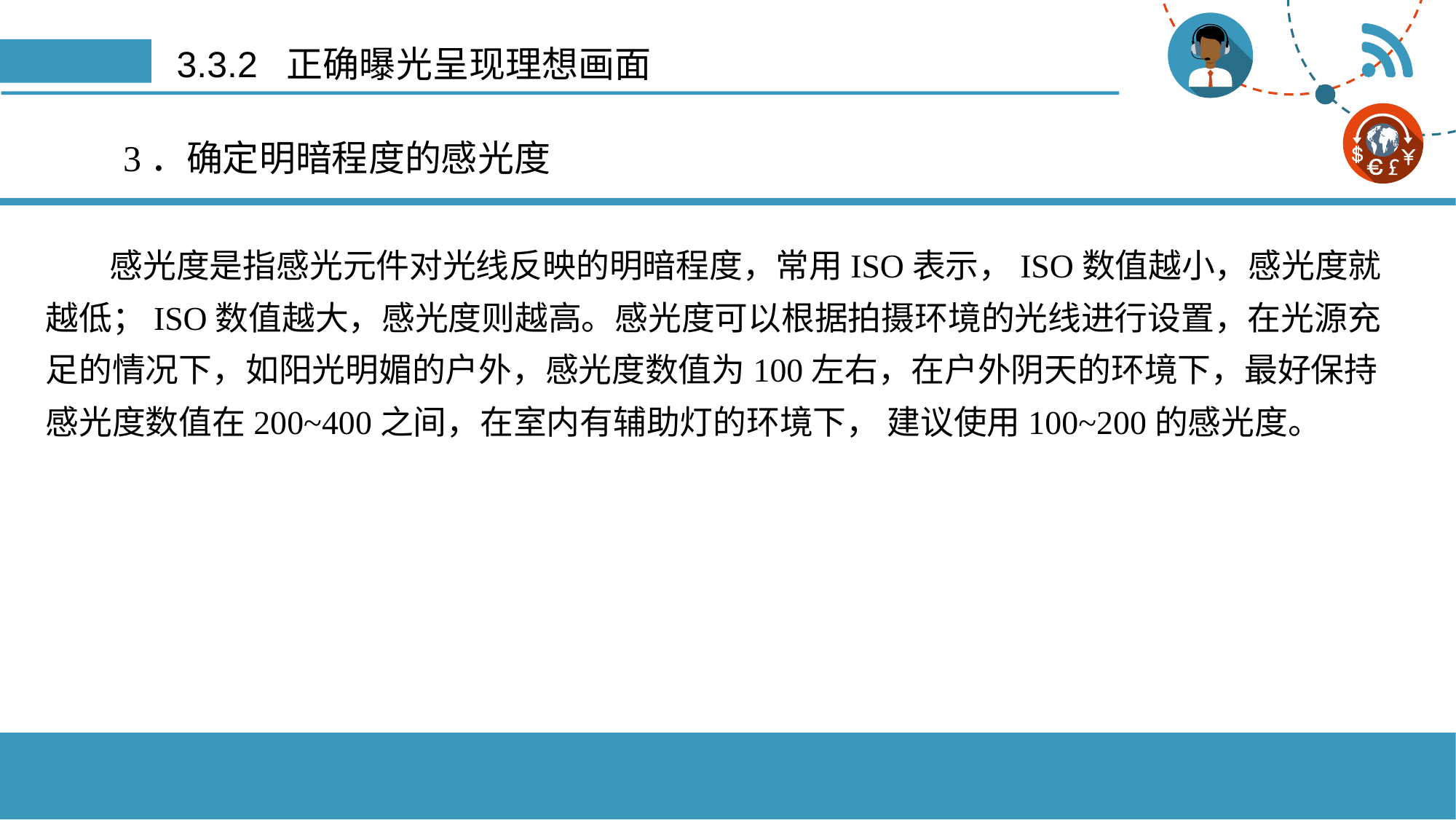

# 3.3.2  正确曝光呈现理想画面
3．确定明暗程度的感光度

感光度是指感光元件对光线反映的明暗程度，常用ISO表示，ISO数值越小，感光度就越低；ISO数值越大，感光度则越高。感光度可以根据拍摄环境的光线进行设置，在光源充足的情况下，如阳光明媚的户外，感光度数值为100左右，在户外阴天的环境下，最好保持感光度数值在200~400之间，在室内有辅助灯的环境下， 建议使用100~200的感光度。